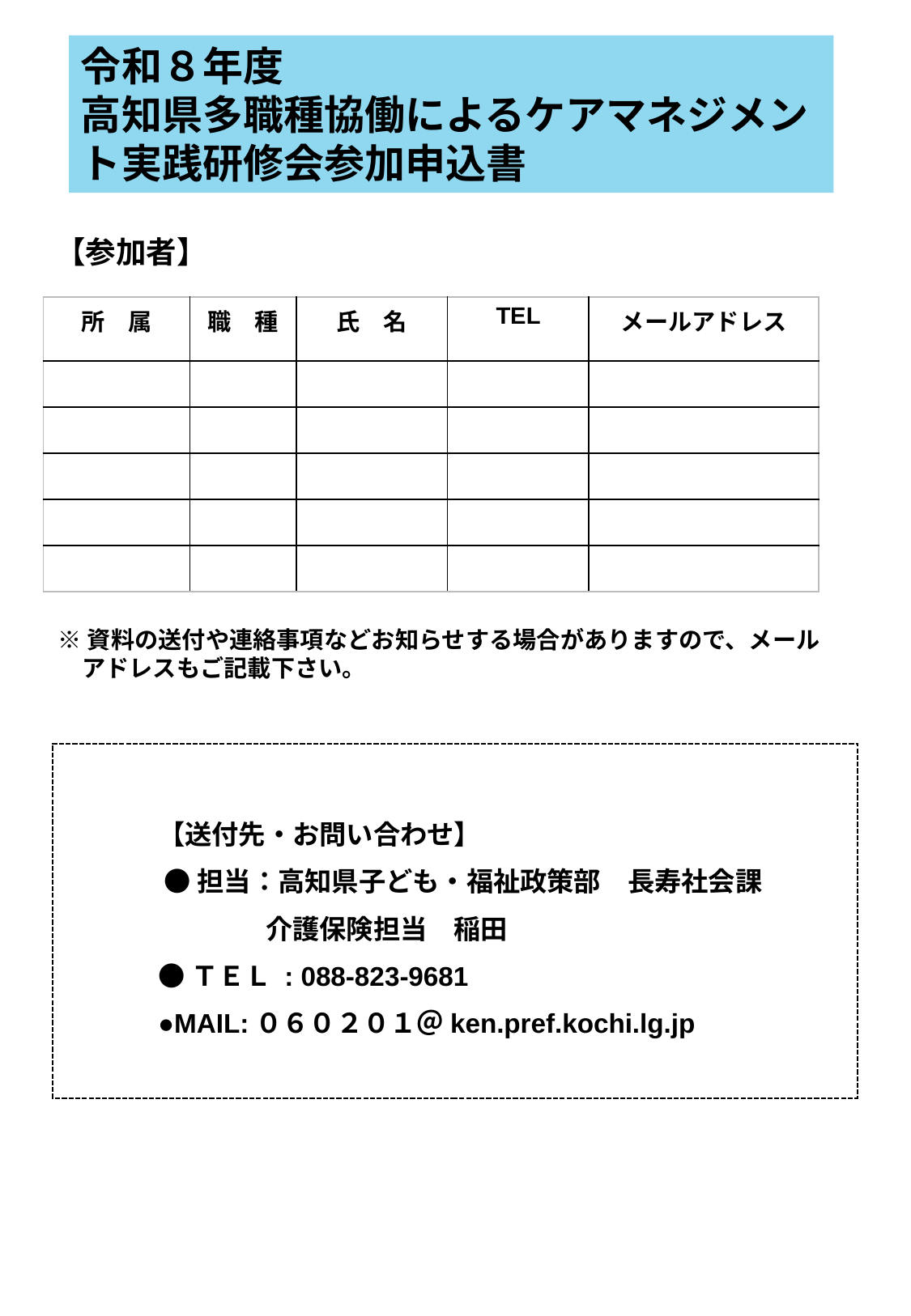

令和８年度
高知県多職種協働によるケアマネジメント実践研修会参加申込書
【参加者】
| 所　属 | 職　種 | 氏　名 | TEL | メールアドレス |
| --- | --- | --- | --- | --- |
|  |  |  |  |  |
|  |  |  |  |  |
|  |  |  |  |  |
|  |  |  |  |  |
|  |  |  |  |  |
※資料の送付や連絡事項などお知らせする場合がありますので、メール
　アドレスもご記載下さい。
【送付先・お問い合わせ】
 ●担当：高知県子ども・福祉政策部　長寿社会課
　　　　介護保険担当　稲田
●ＴＥＬ : 088-823-9681
●MAIL:０６０２０１＠ken.pref.kochi.lg.jp